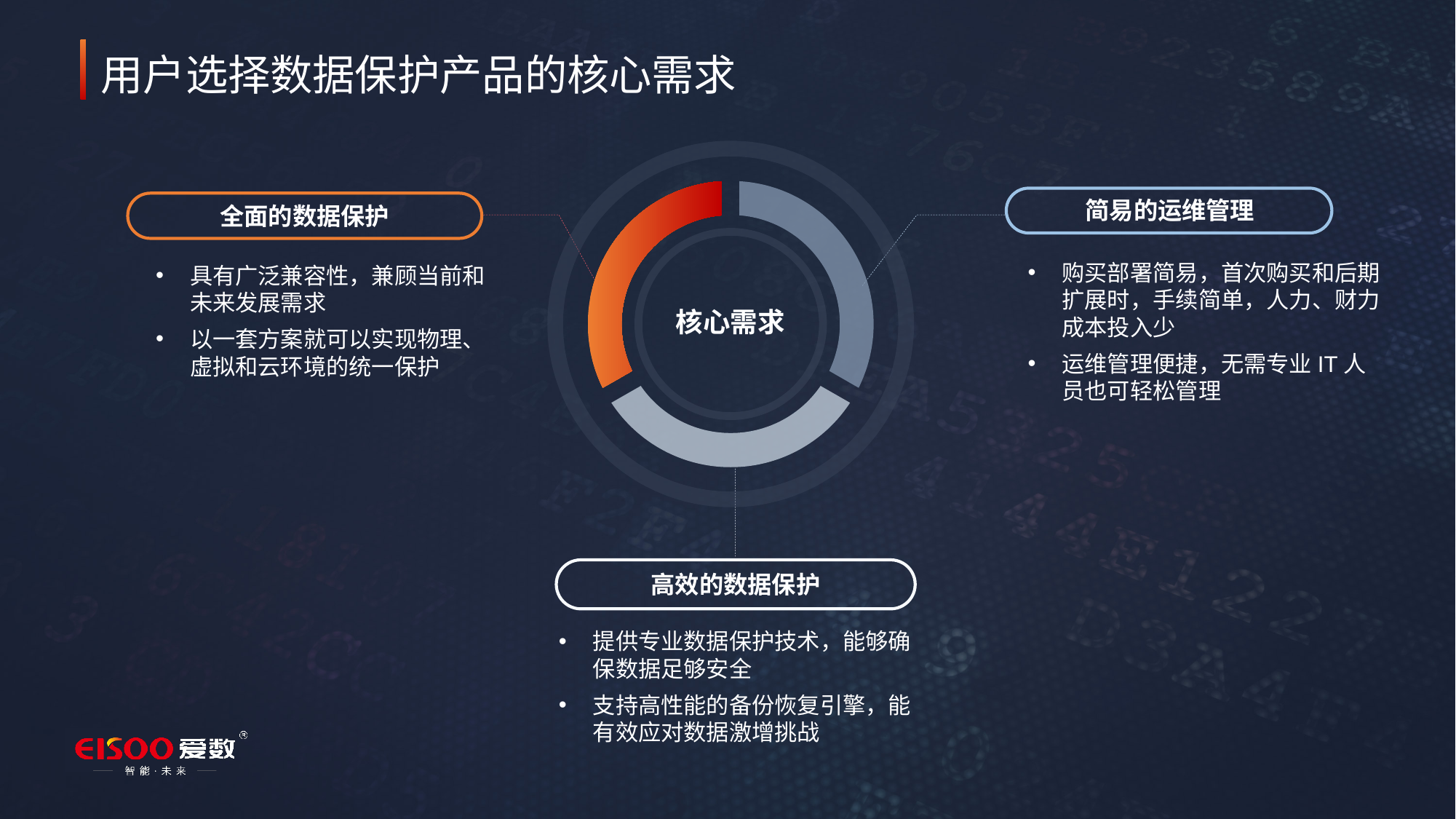

用户选择数据保护产品的核心需求

核心需求

简易的运维管理
购买部署简易，首次购买和后期扩展时，手续简单，人力、财力成本投入少
运维管理便捷，无需专业IT人员也可轻松管理

全面的数据保护
具有广泛兼容性，兼顾当前和未来发展需求
以一套方案就可以实现物理、虚拟和云环境的统一保护

高效的数据保护
提供专业数据保护技术，能够确保数据足够安全
支持高性能的备份恢复引擎，能有效应对数据激增挑战